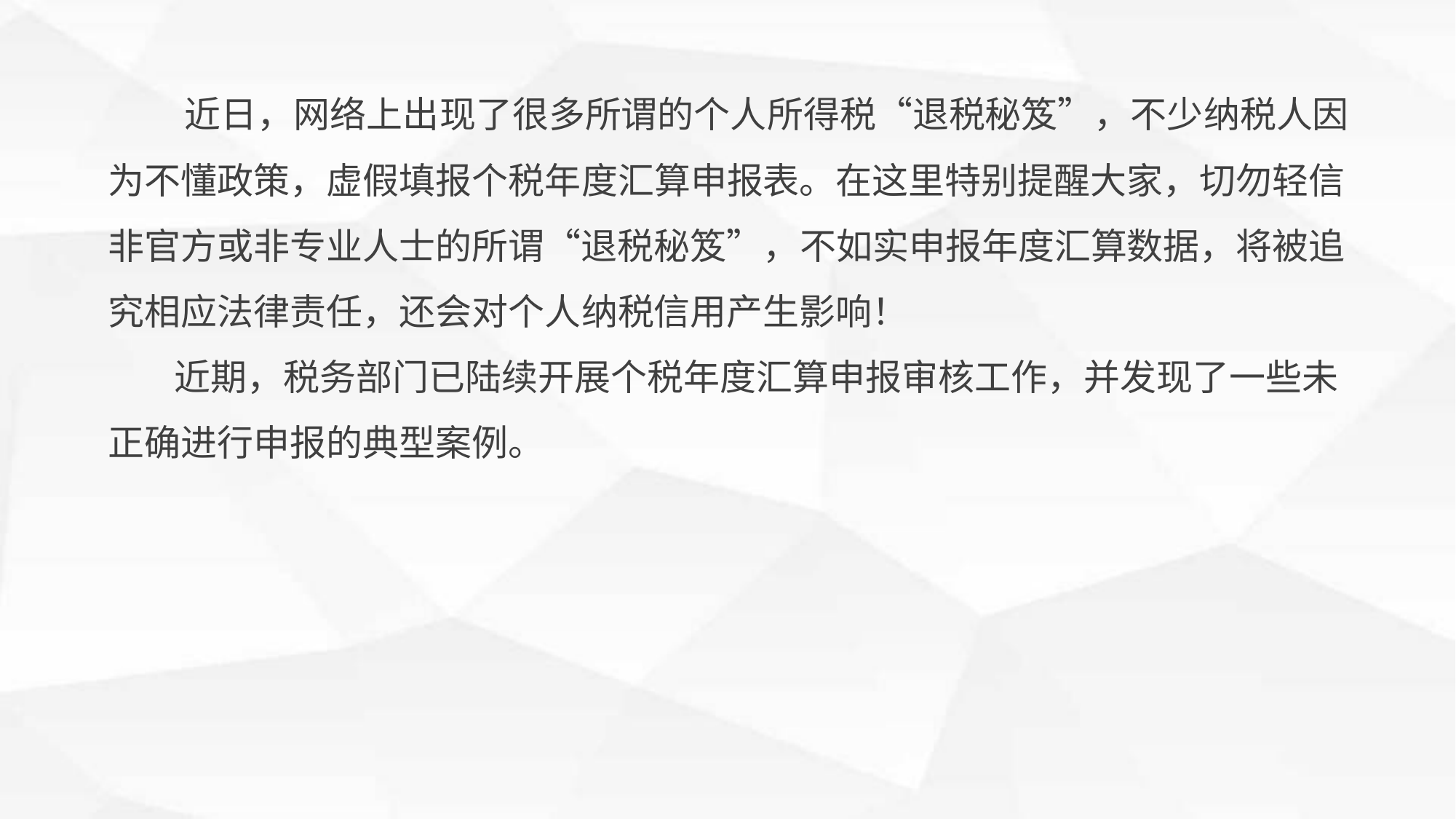

近日，网络上出现了很多所谓的个人所得税“退税秘笈”，不少纳税人因为不懂政策，虚假填报个税年度汇算申报表。在这里特别提醒大家，切勿轻信非官方或非专业人士的所谓“退税秘笈”，不如实申报年度汇算数据，将被追究相应法律责任，还会对个人纳税信用产生影响！
       近期，税务部门已陆续开展个税年度汇算申报审核工作，并发现了一些未正确进行申报的典型案例。